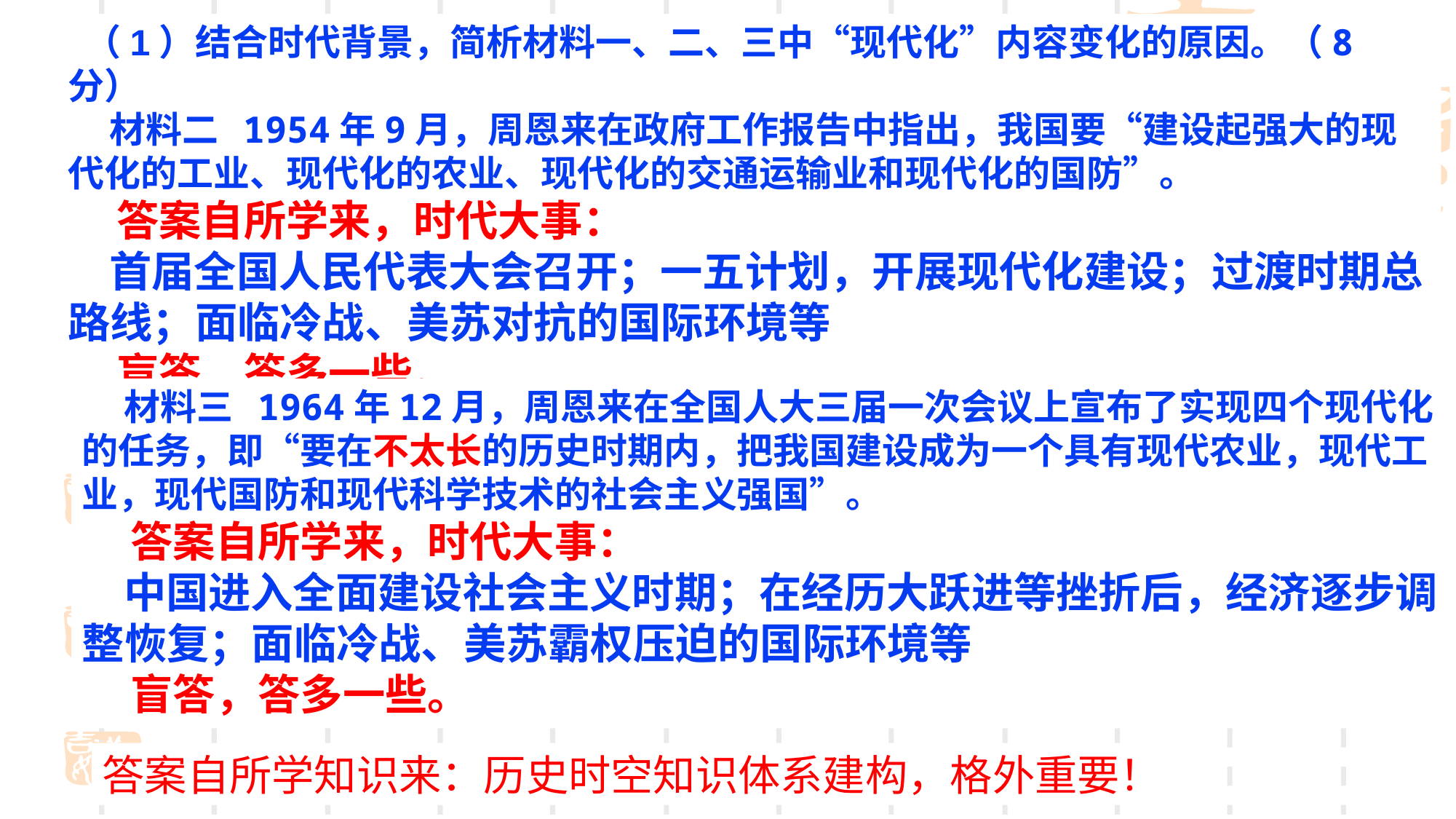

（1）结合时代背景，简析材料一、二、三中“现代化”内容变化的原因。（8分）
    材料二  1954年9月，周恩来在政府工作报告中指出，我国要“建设起强大的现代化的工业、现代化的农业、现代化的交通运输业和现代化的国防”。
    答案自所学来，时代大事：
    首届全国人民代表大会召开；一五计划，开展现代化建设；过渡时期总路线；面临冷战、美苏对抗的国际环境等
    盲答，答多一些。
    材料三  1964年12月，周恩来在全国人大三届一次会议上宣布了实现四个现代化的任务，即“要在不太长的历史时期内，把我国建设成为一个具有现代农业，现代工业，现代国防和现代科学技术的社会主义强国”。
    答案自所学来，时代大事：
    中国进入全面建设社会主义时期；在经历大跃进等挫折后，经济逐步调整恢复；面临冷战、美苏霸权压迫的国际环境等
    盲答，答多一些。
答案自所学知识来：历史时空知识体系建构，格外重要！